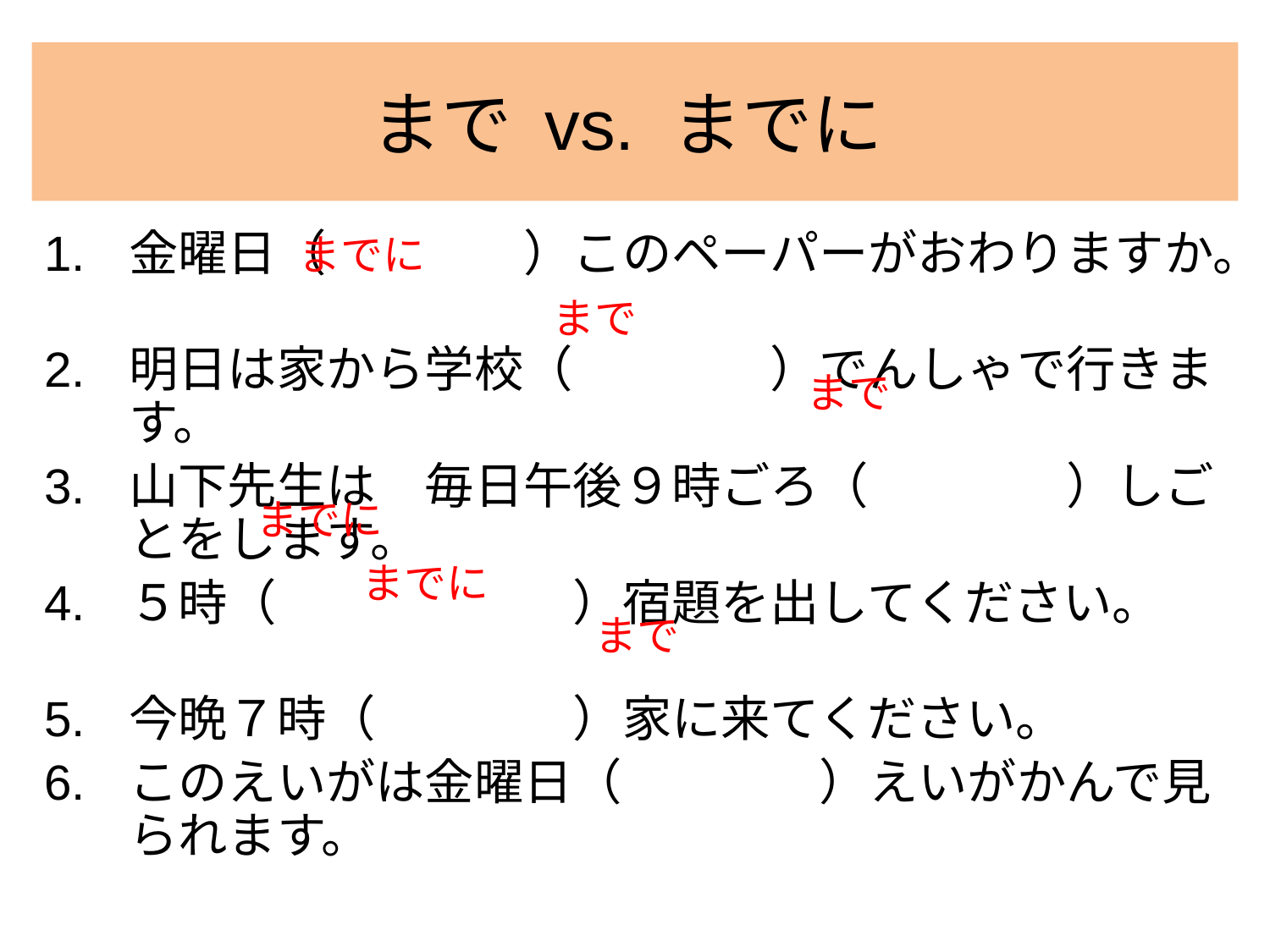

# まで vs. までに
金曜日（　　　　）このペーパーがおわりますか。
明日は家から学校（　　　　）でんしゃで行きます。
山下先生は　毎日午後９時ごろ（　　　　）しごとをします。
５時（　　　　　　）宿題を出してください。
今晩７時（　　　　）家に来てください。
このえいがは金曜日（　　　　）えいがかんで見られます。

までに
まで
まで
までに
までに
まで